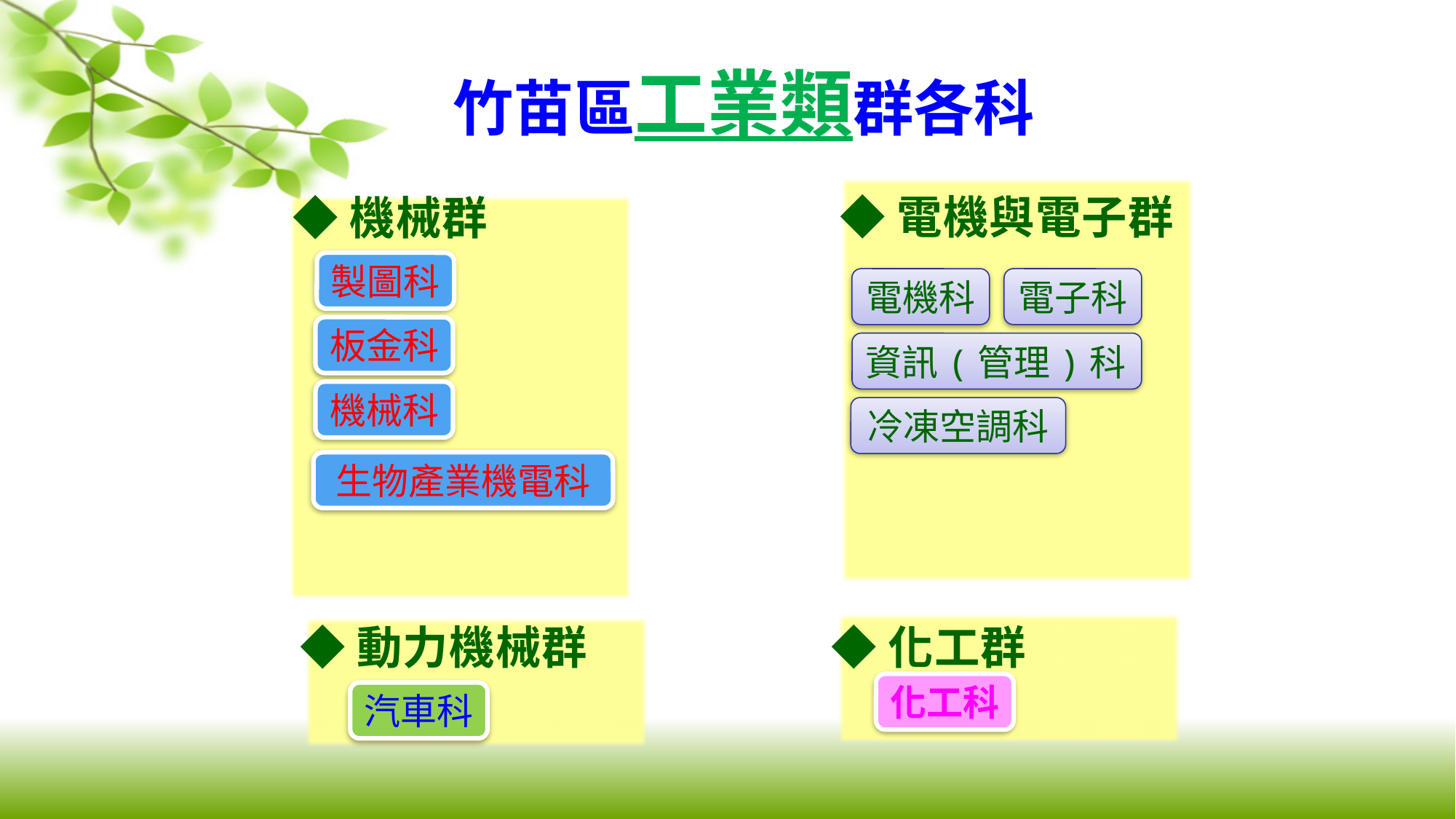

竹苗區工業類群各科

◆電機與電子群
◆機械群

製圖科
電機科
電子科
板金科
資訊(管理)科
機械科
冷凍空調科
生物產業機電科

◆動力機械群
◆化工群

化工科
汽車科